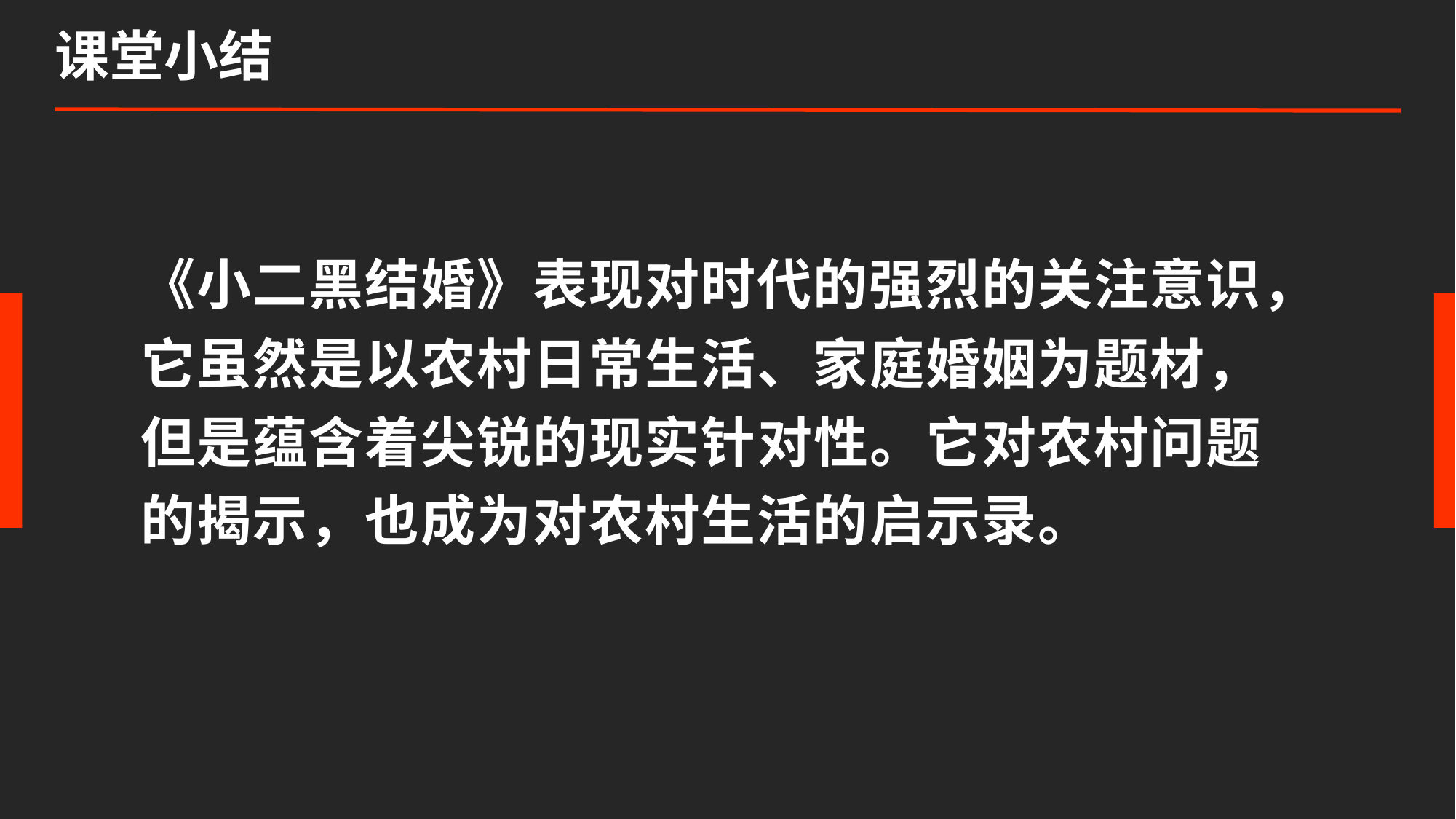

课堂小结
《小二黑结婚》表现对时代的强烈的关注意识，它虽然是以农村日常生活、家庭婚姻为题材，但是蕴含着尖锐的现实针对性。它对农村问题的揭示，也成为对农村生活的启示录。